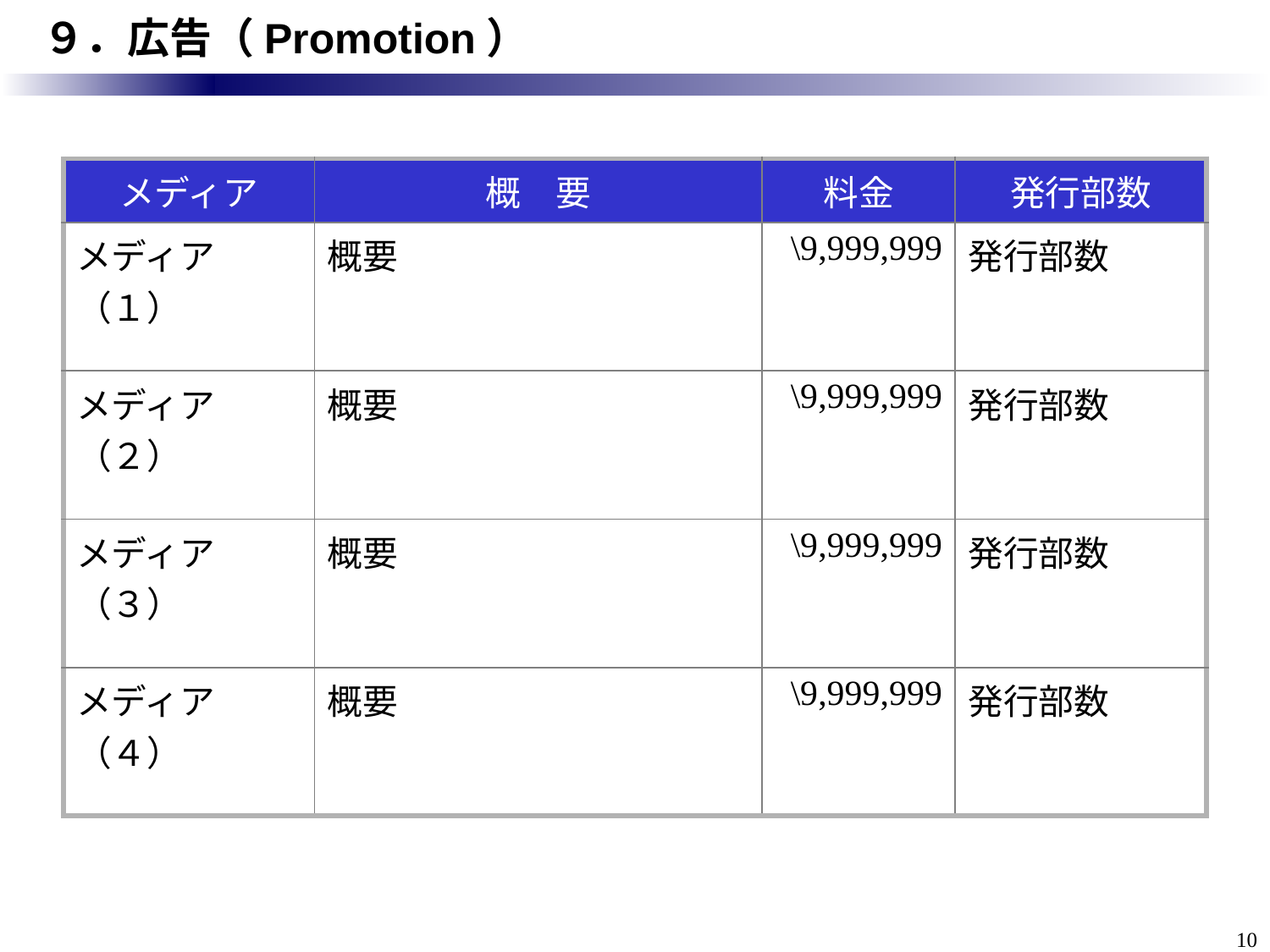

# ９．広告（Promotion）
| メディア | 概　要 | 料金 | 発行部数 |
| --- | --- | --- | --- |
| メディア（１） | 概要 | \9,999,999 | 発行部数 |
| メディア（２） | 概要 | \9,999,999 | 発行部数 |
| メディア（３） | 概要 | \9,999,999 | 発行部数 |
| メディア（４） | 概要 | \9,999,999 | 発行部数 |
10